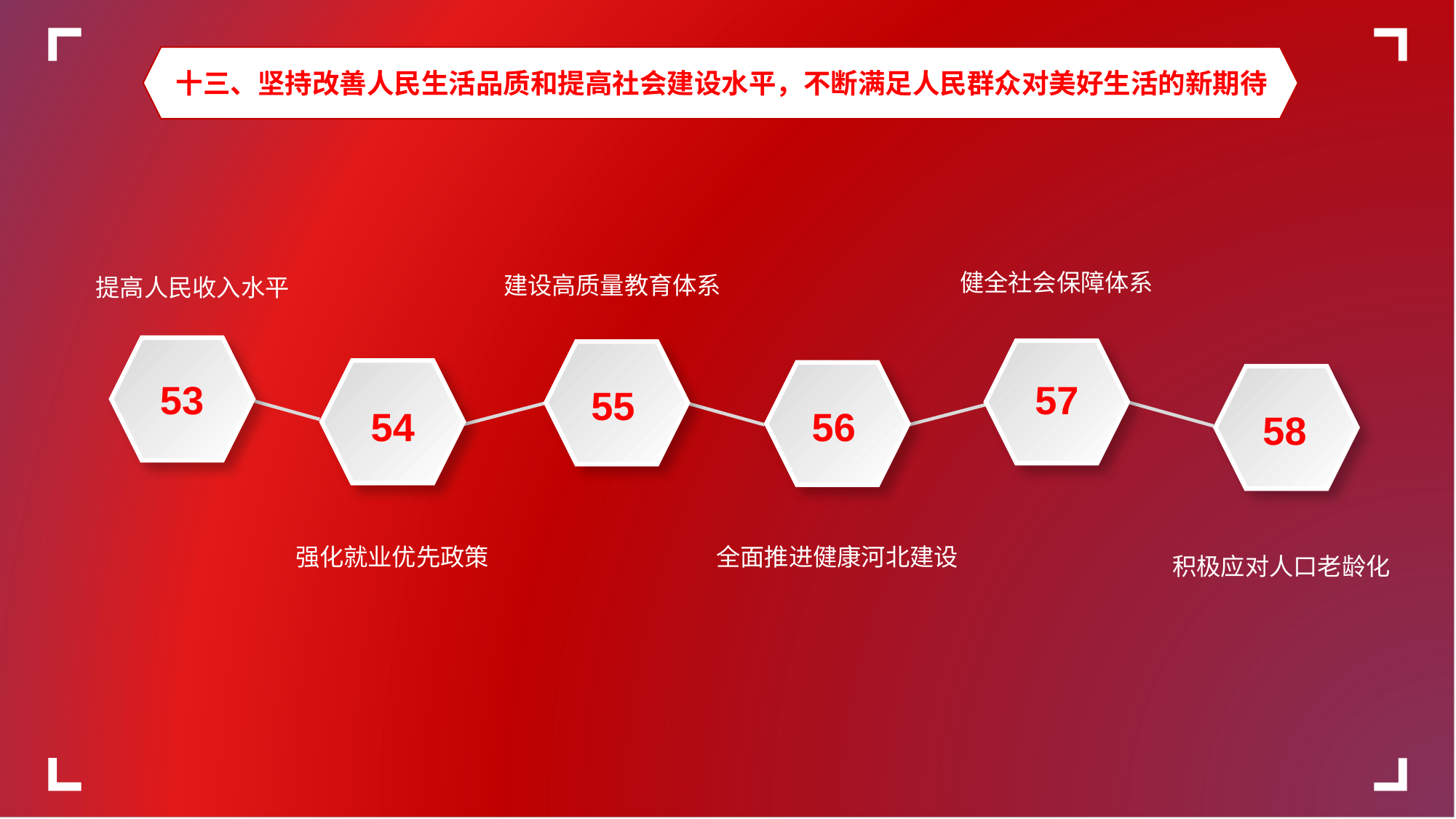

十三、坚持改善人民生活品质和提高社会建设水平，不断满足人民群众对美好生活的新期待
健全社会保障体系

57
建设高质量教育体系

55
提高人民收入水平

53

54
强化就业优先政策

56
全面推进健康河北建设

58
积极应对人口老龄化